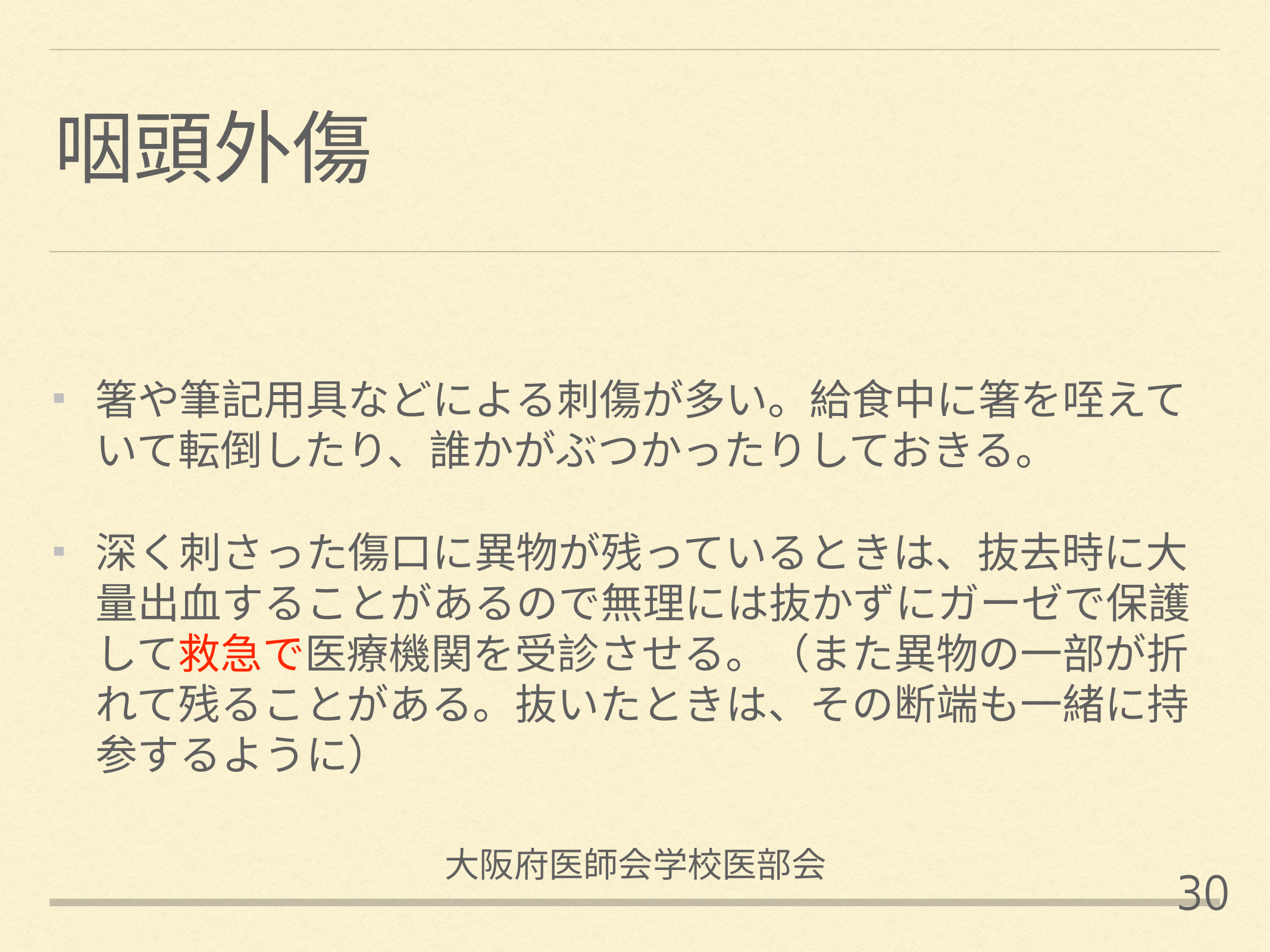

# 咽頭外傷
箸や筆記用具などによる刺傷が多い。給食中に箸を咥えていて転倒したり、誰かがぶつかったりしておきる。
深く刺さった傷口に異物が残っているときは、抜去時に大量出血することがあるので無理には抜かずにガーゼで保護して救急で医療機関を受診させる。（また異物の一部が折れて残ることがある。抜いたときは、その断端も一緒に持参するように）
大阪府医師会学校医部会
30